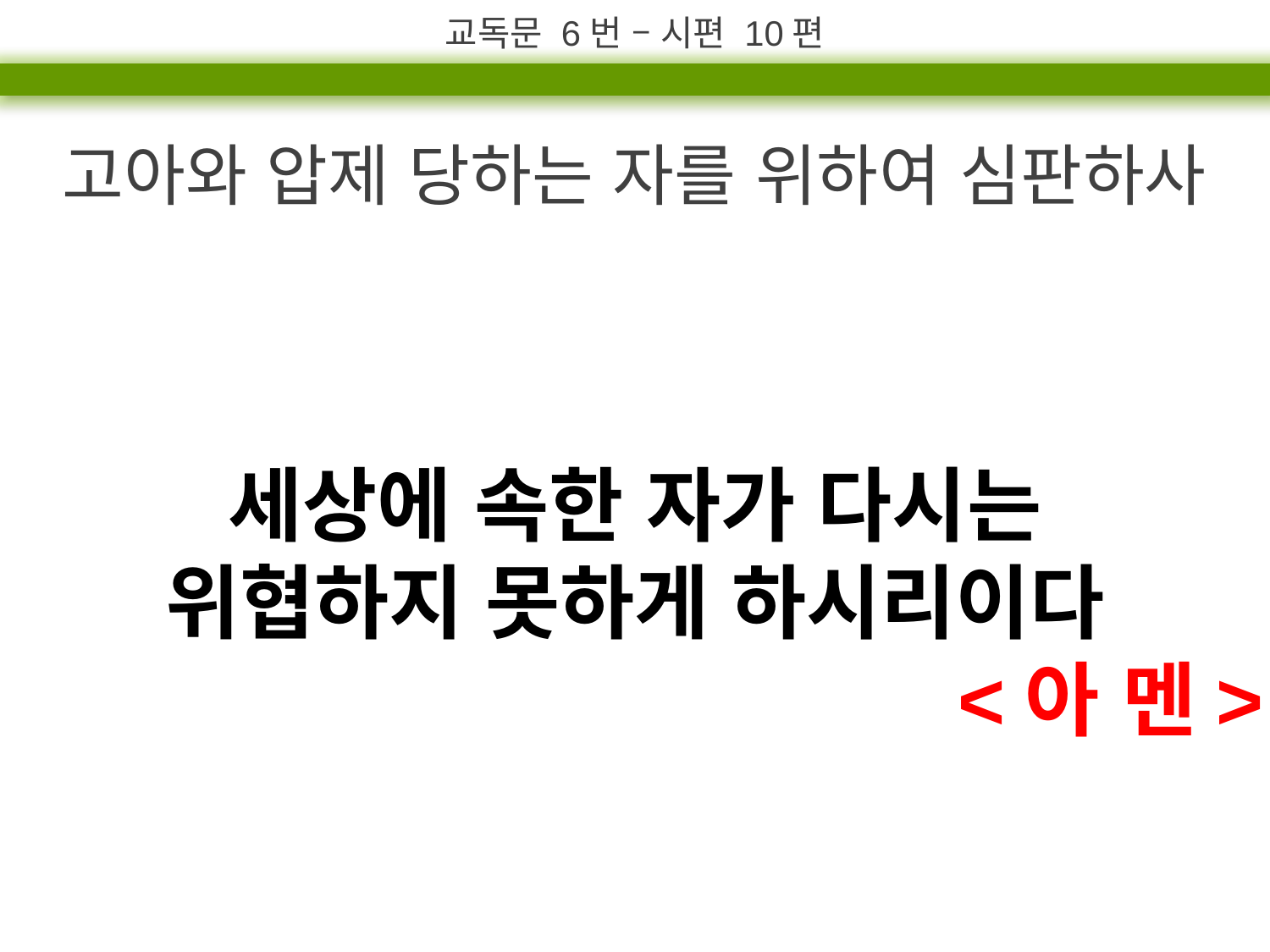

교독문 6번 – 시편 10편

고아와 압제 당하는 자를 위하여 심판하사
세상에 속한 자가 다시는
위협하지 못하게 하시리이다
<아 멘>